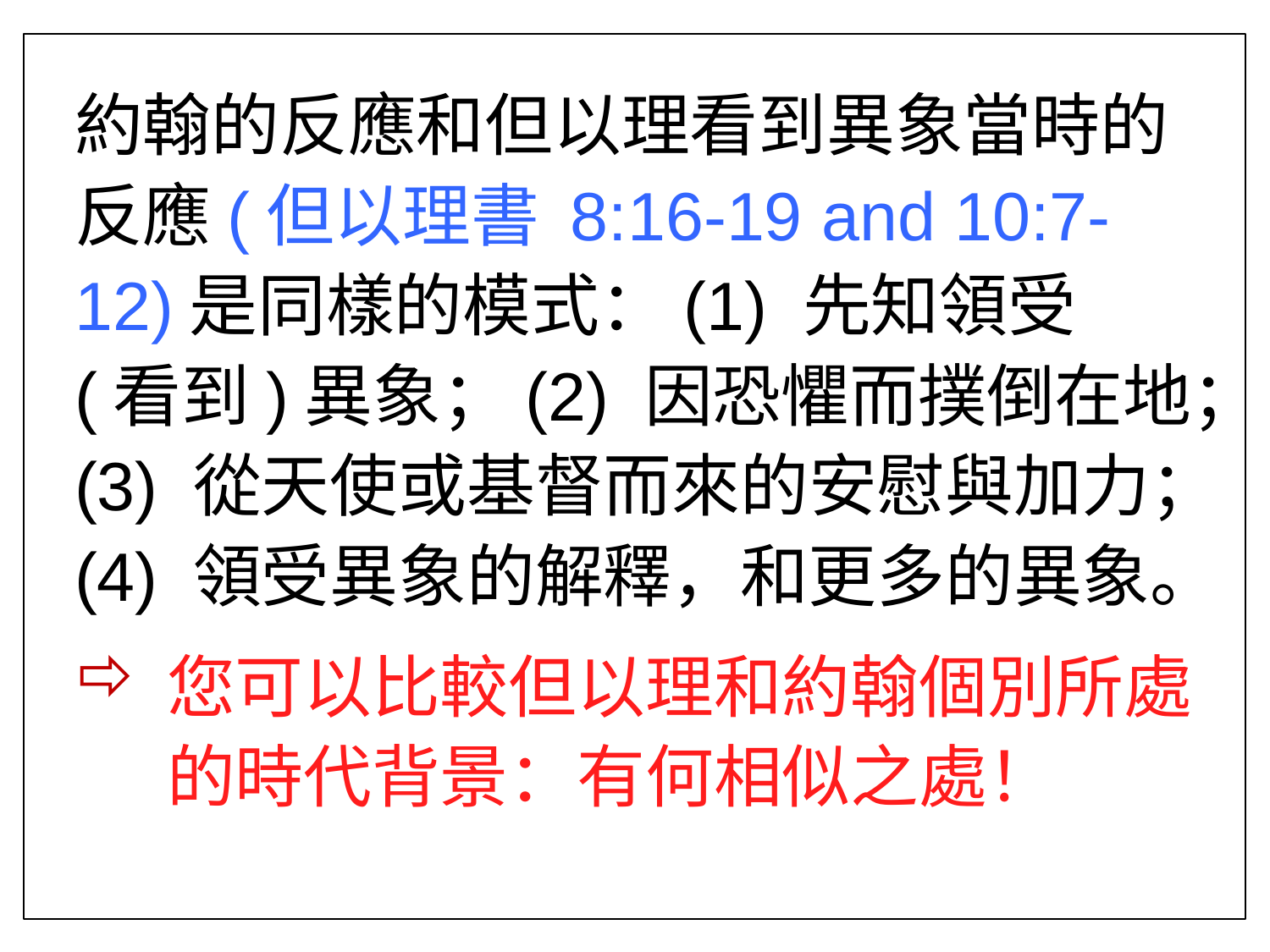

約翰的反應和但以理看到異象當時的反應(但以理書 8:16-19 and 10:7-12)是同樣的模式：(1) 先知領受(看到)異象；(2) 因恐懼而撲倒在地；(3) 從天使或基督而來的安慰與加力；(4) 領受異象的解釋，和更多的異象。
您可以比較但以理和約翰個別所處的時代背景：有何相似之處！